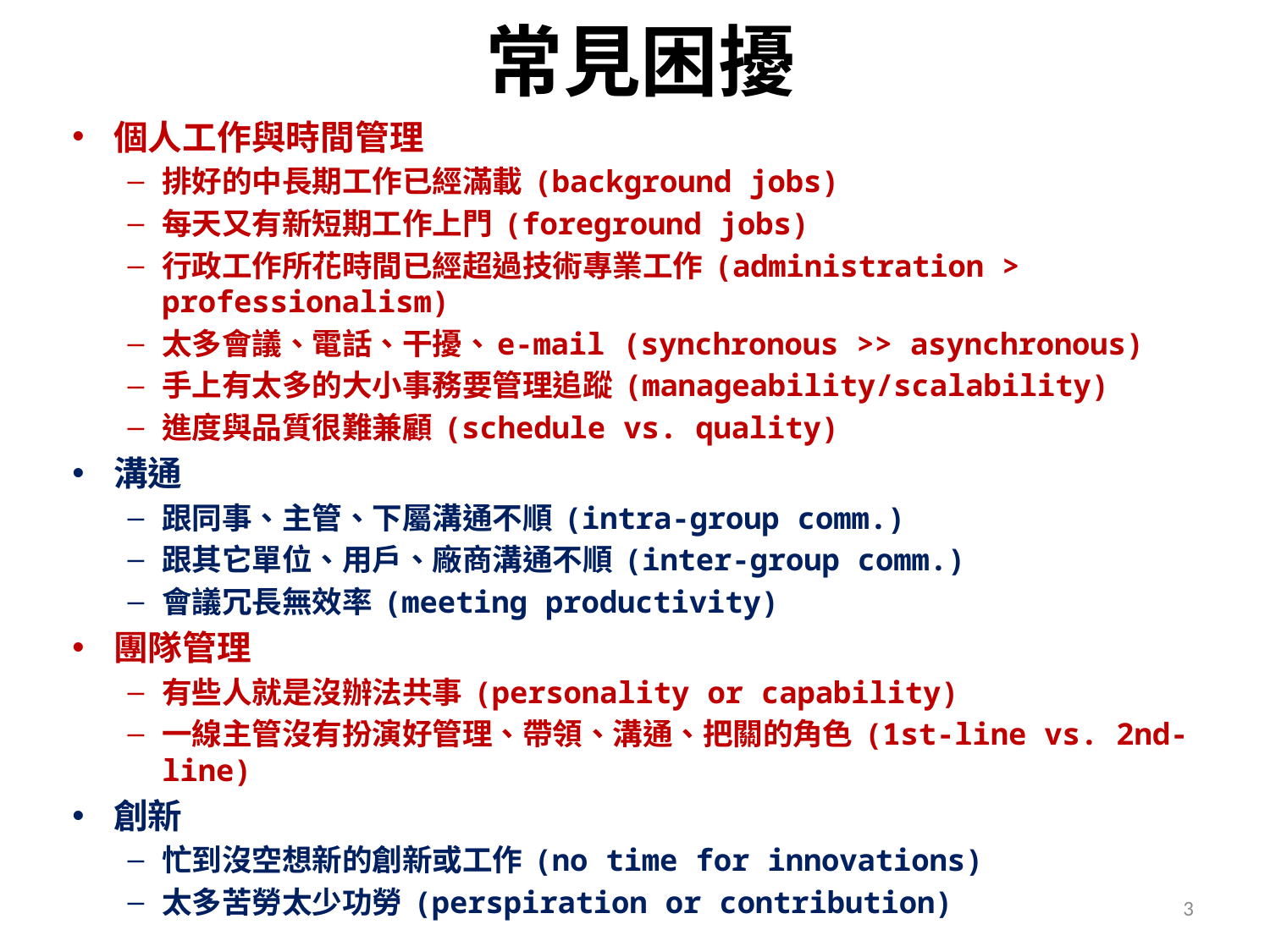

# 常見困擾
個人工作與時間管理
排好的中長期工作已經滿載 (background jobs)
每天又有新短期工作上門 (foreground jobs)
行政工作所花時間已經超過技術專業工作 (administration > professionalism)
太多會議、電話、干擾、e-mail (synchronous >> asynchronous)
手上有太多的大小事務要管理追蹤 (manageability/scalability)
進度與品質很難兼顧 (schedule vs. quality)
溝通
跟同事、主管、下屬溝通不順 (intra-group comm.)
跟其它單位、用戶、廠商溝通不順 (inter-group comm.)
會議冗長無效率 (meeting productivity)
團隊管理
有些人就是沒辦法共事 (personality or capability)
一線主管沒有扮演好管理、帶領、溝通、把關的角色 (1st-line vs. 2nd-line)
創新
忙到沒空想新的創新或工作 (no time for innovations)
太多苦勞太少功勞 (perspiration or contribution)
3